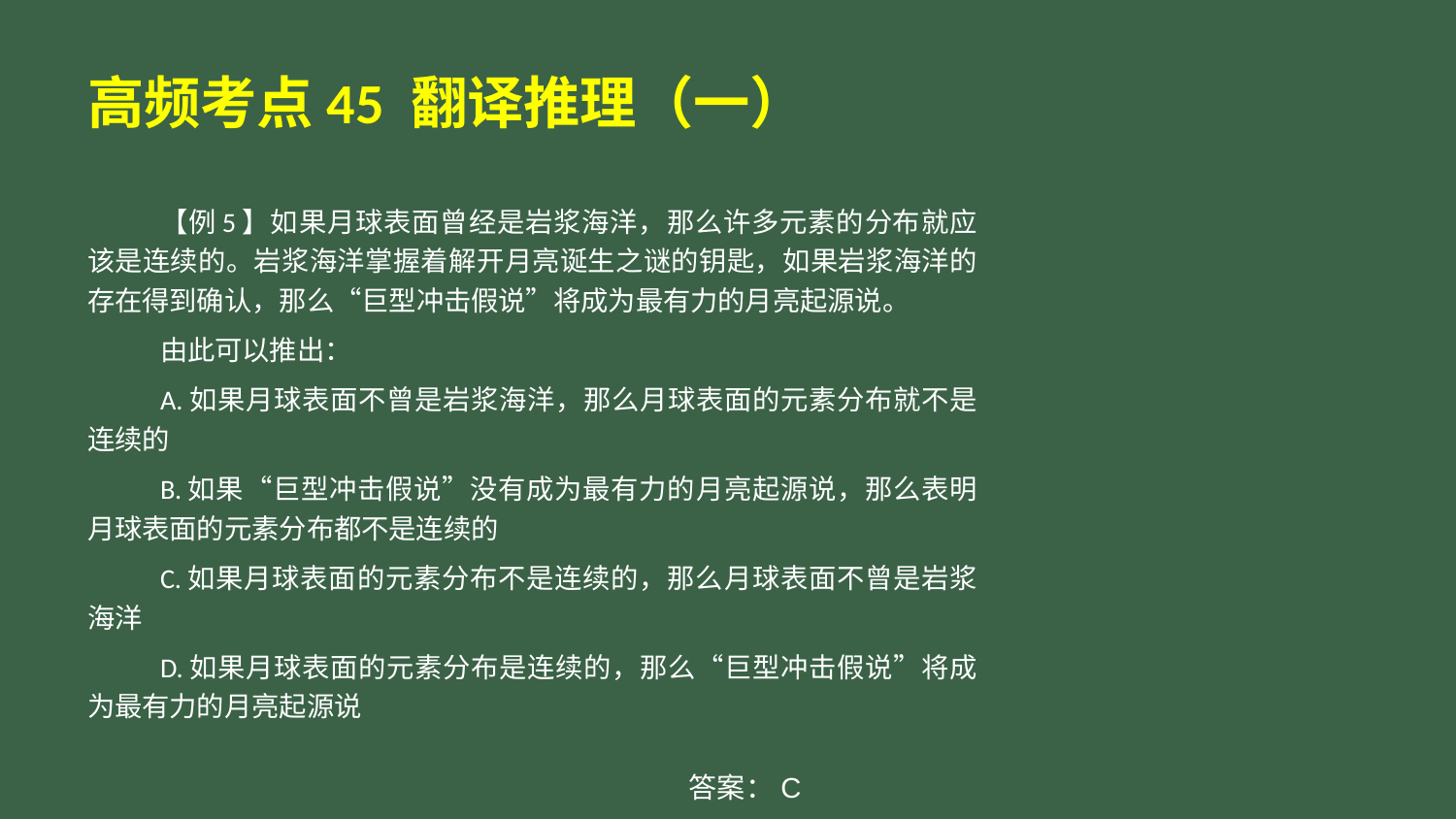

# 高频考点45 翻译推理（一）
【例5】如果月球表面曾经是岩浆海洋，那么许多元素的分布就应该是连续的。岩浆海洋掌握着解开月亮诞生之谜的钥匙，如果岩浆海洋的存在得到确认，那么“巨型冲击假说”将成为最有力的月亮起源说。
由此可以推出：
A.如果月球表面不曾是岩浆海洋，那么月球表面的元素分布就不是连续的
B.如果“巨型冲击假说”没有成为最有力的月亮起源说，那么表明月球表面的元素分布都不是连续的
C.如果月球表面的元素分布不是连续的，那么月球表面不曾是岩浆海洋
D.如果月球表面的元素分布是连续的，那么“巨型冲击假说”将成为最有力的月亮起源说

答案：C